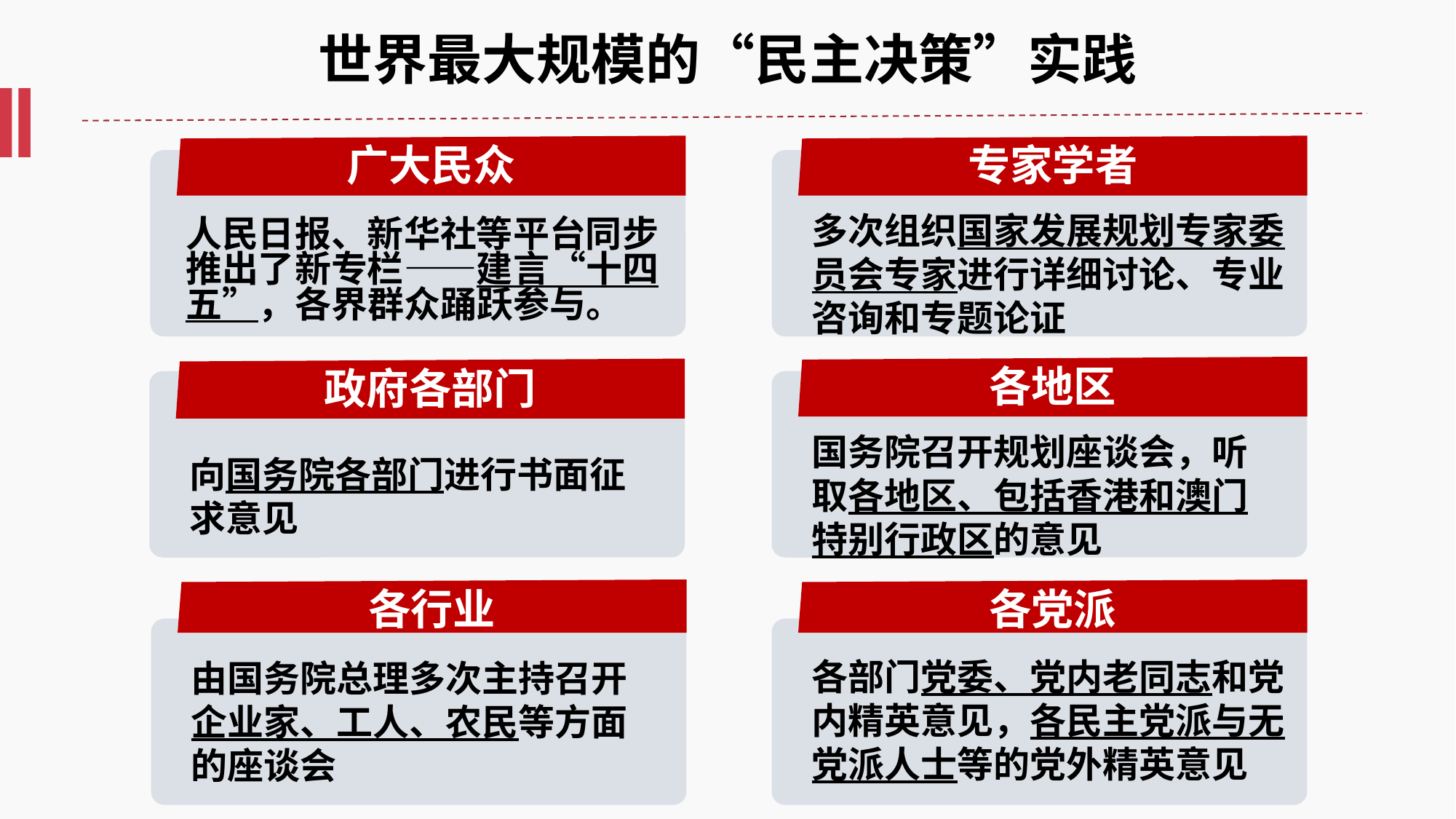

# 世界最大规模的“民主决策”实践
广大民众
专家学者

多次组织国家发展规划专家委员会专家进行详细讨论、专业咨询和专题论证
人民日报、新华社等平台同步推出了新专栏——建言“十四五”，各界群众踊跃参与。
各地区

政府各部门

国务院召开规划座谈会，听取各地区、包括香港和澳门特别行政区的意见
向国务院各部门进行书面征求意见
各行业
各党派

各部门党委、党内老同志和党内精英意见，各民主党派与无党派人士等的党外精英意见

由国务院总理多次主持召开企业家、工人、农民等方面的座谈会